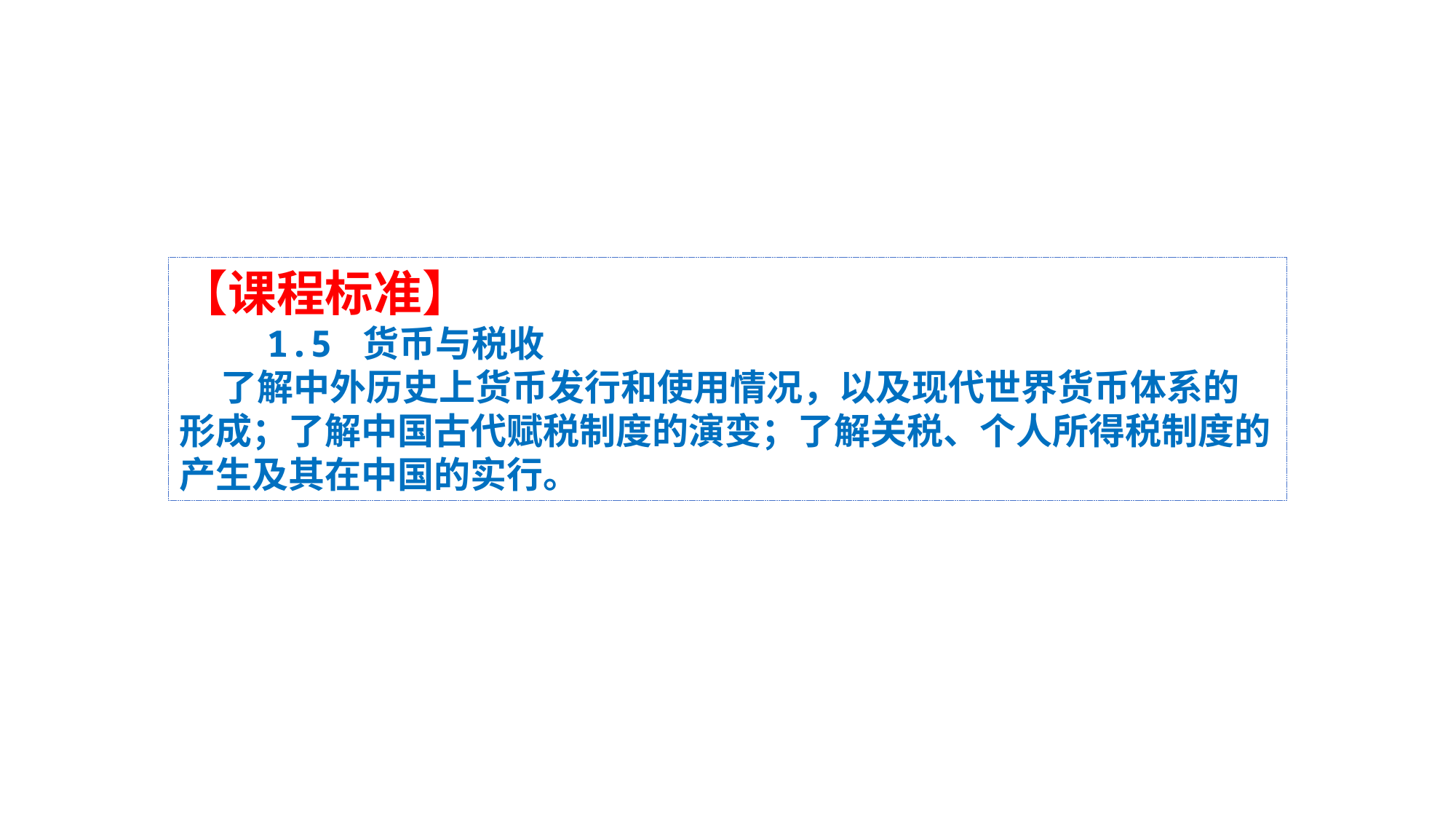

【课程标准】
    1.5 货币与税收
    了解中外历史上货币发行和使用情况，以及现代世界货币体系的形成；了解中国古代赋税制度的演变；了解关税、个人所得税制度的产生及其在中国的实行。